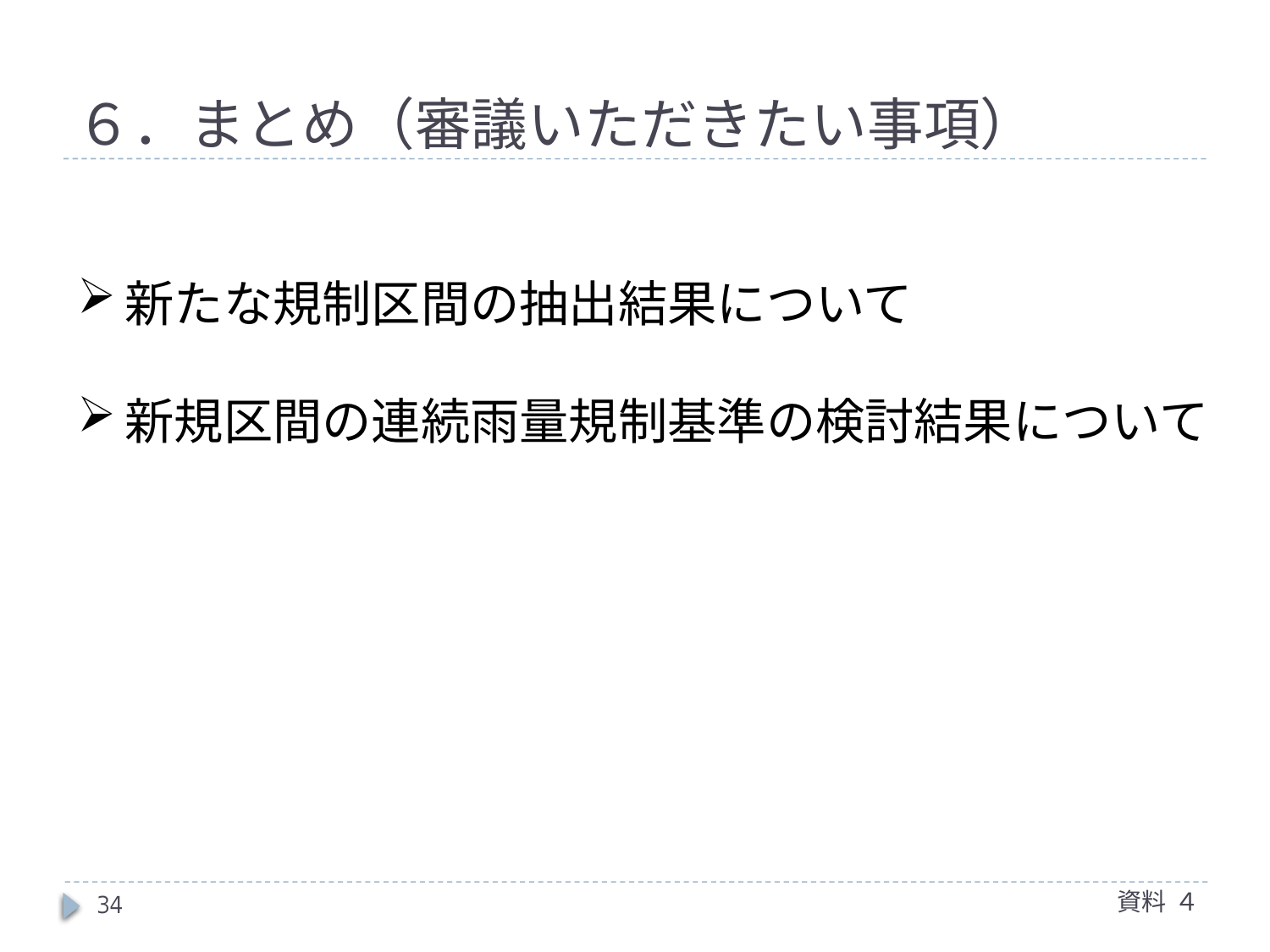

# ６．まとめ（審議いただきたい事項）
新たな規制区間の抽出結果について

新規区間の連続雨量規制基準の検討結果について

資料 ４
34